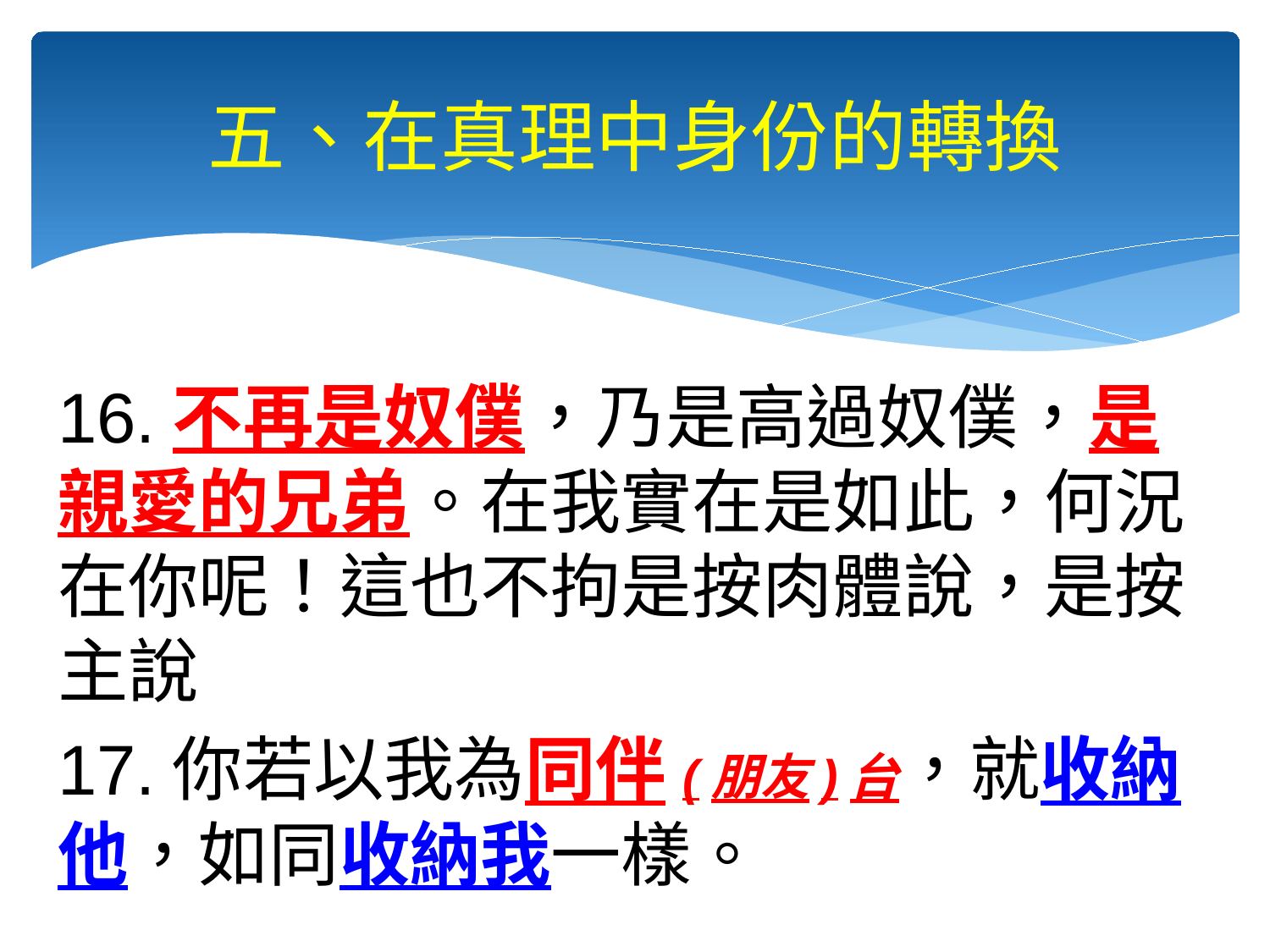

# 五、在真理中身份的轉換
16.不再是奴僕，乃是高過奴僕，是親愛的兄弟。在我實在是如此，何況在你呢！這也不拘是按肉體說，是按主說
17.你若以我為同伴(朋友)台，就收納他，如同收納我一樣。